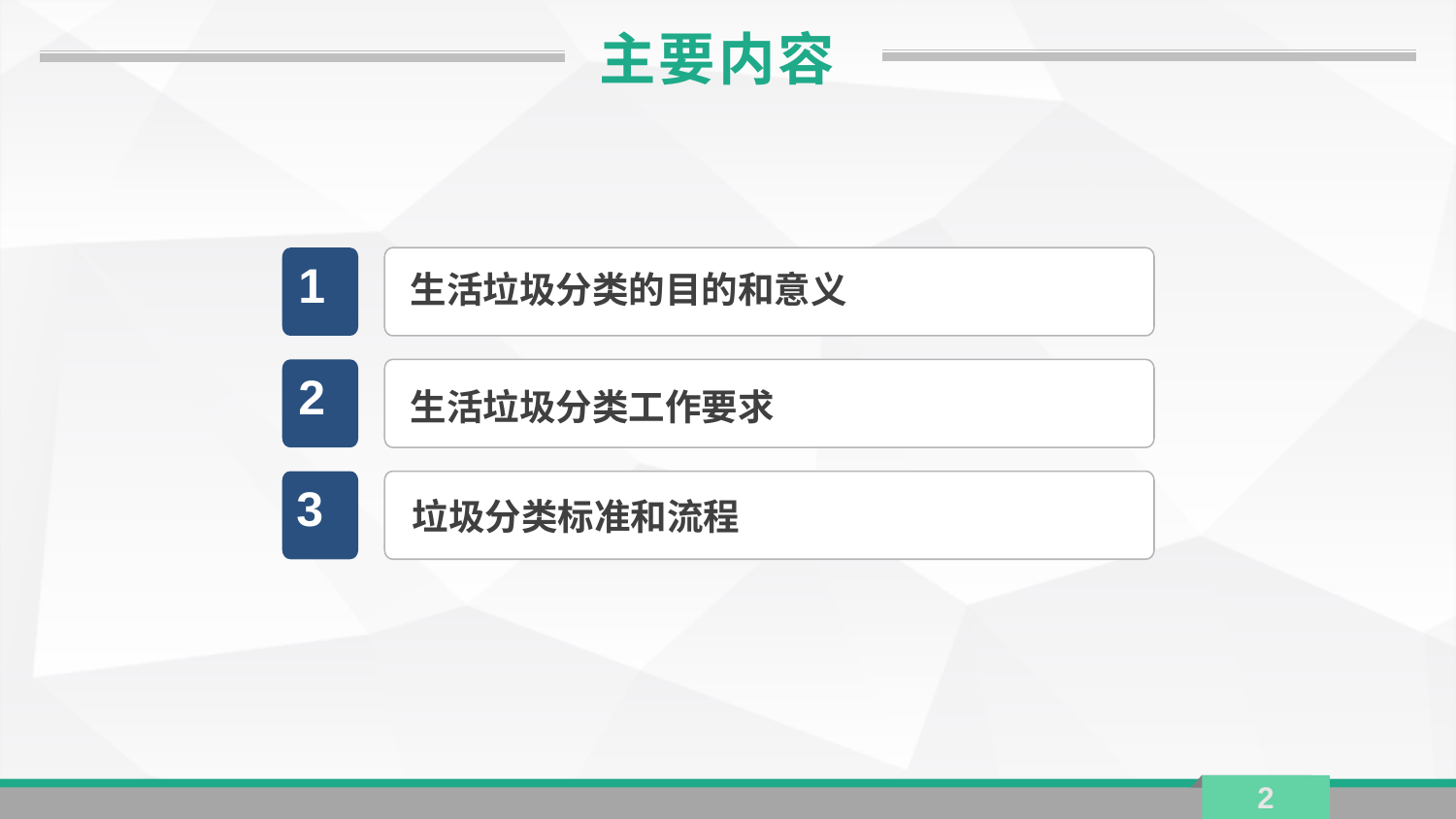

主要内容

1

生活垃圾分类的目的和意义

2

生活垃圾分类工作要求

3

垃圾分类标准和流程
2